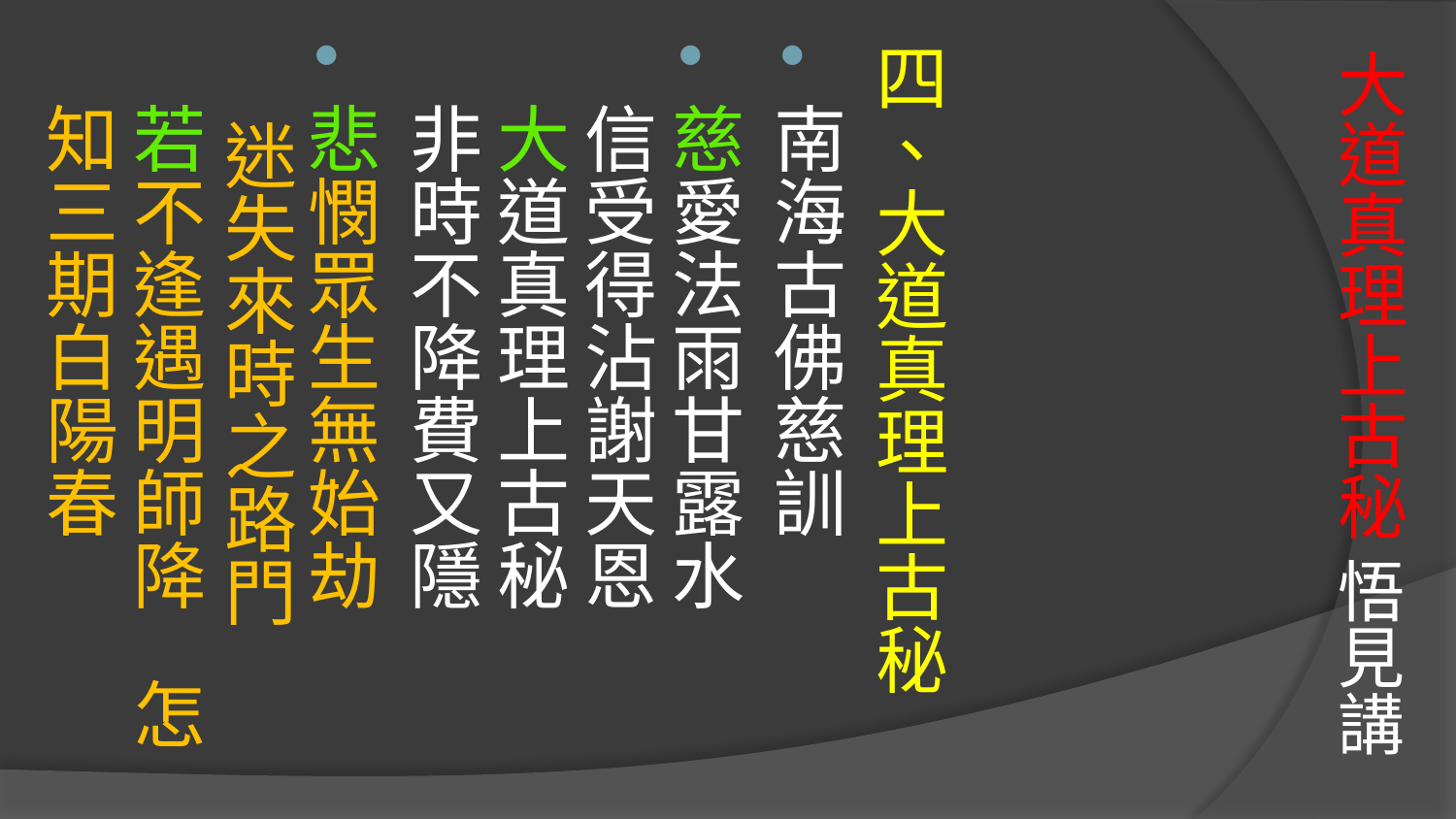

# 大道真理上古秘 悟見講
四、大道真理上古秘
南海古佛慈訓
慈愛法雨甘露水          信受得沾謝天恩
大道真理上古秘         非時不降費又隱
悲憫眾生無始劫            迷失來時之路門
若不逢遇明師降    怎知三期白陽春